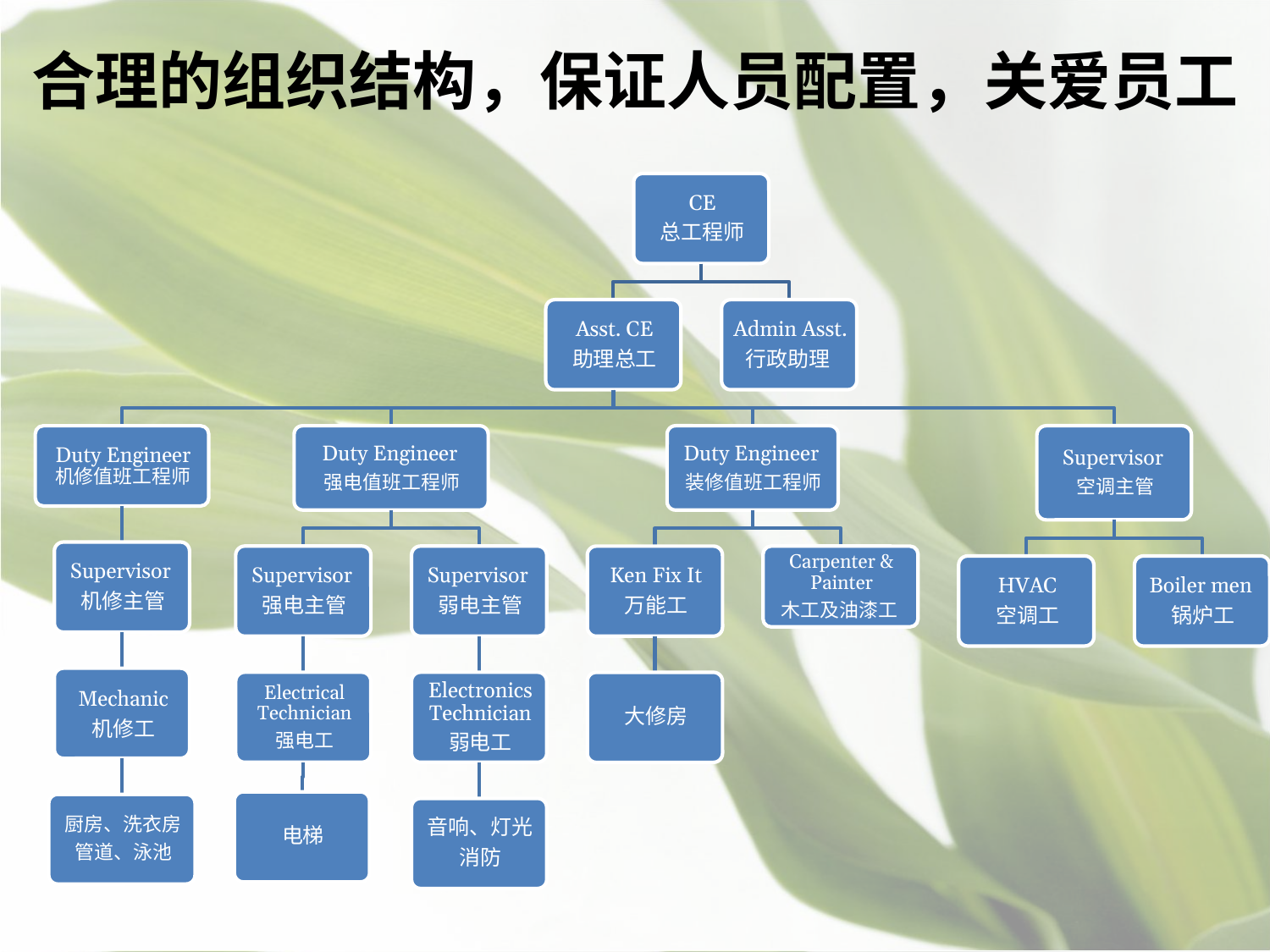

# 合理的组织结构，保证人员配置，关爱员工
CE
总工程师
Asst. CE
助理总工
Duty Engineer 机修值班工程师
Supervisor
机修主管

Mechanic
机修工

厨房、洗衣房
管道、泳池
Duty Engineer
强电值班工程师
Supervisor
强电主管
Electrical Technician
强电工
电梯
Supervisor
弱电主管
Electronics Technician
弱电工
音响、灯光
消防
Duty Engineer
装修值班工程师
Ken Fix It
万能工
大修房
Carpenter & Painter
木工及油漆工
Supervisor
空调主管
HVAC
空调工
Boiler men
锅炉工
Admin Asst.
行政助理